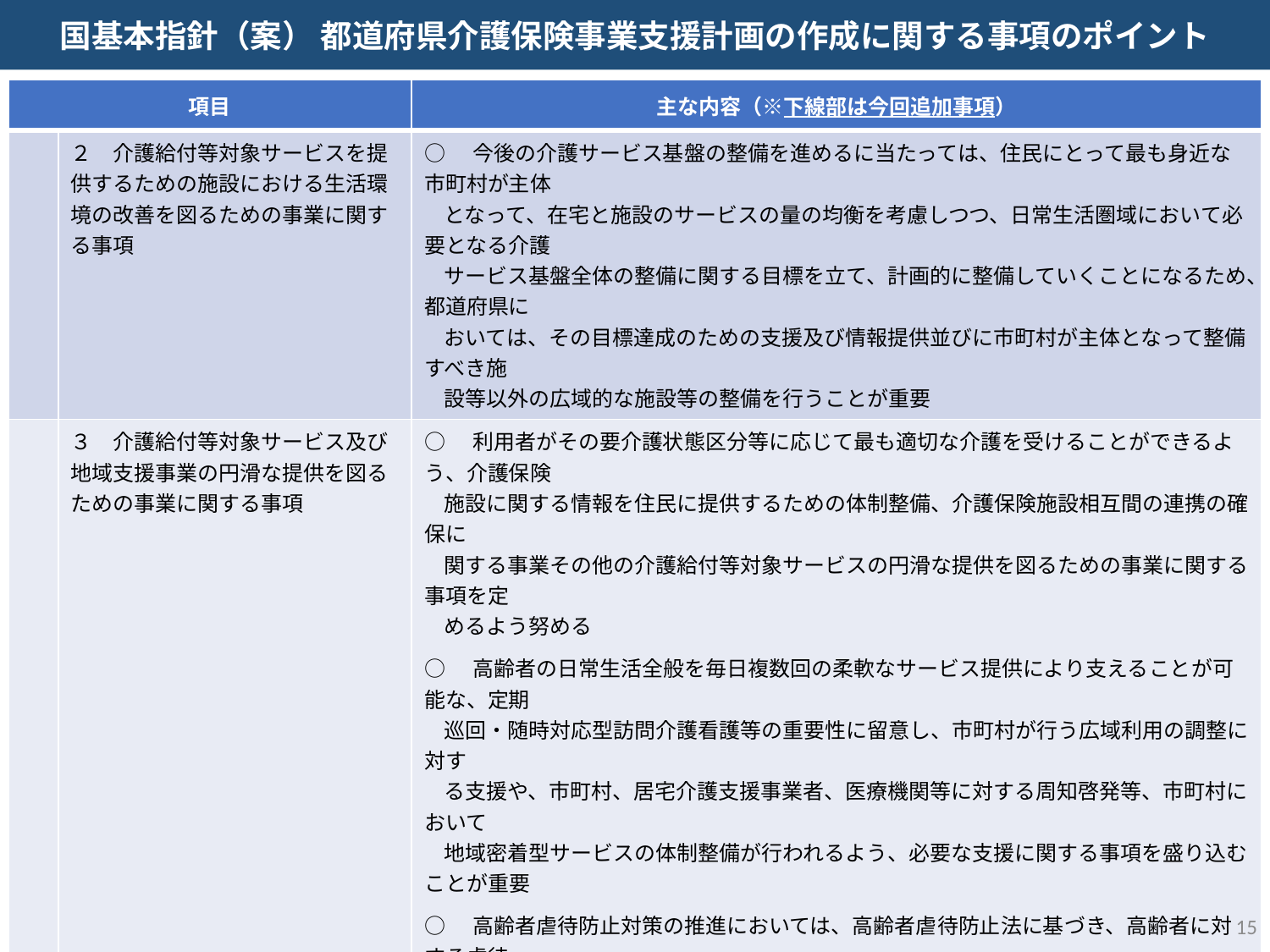

国基本指針（案） 都道府県介護保険事業支援計画の作成に関する事項のポイント
| 項目 |  | 主な内容（※下線部は今回追加事項） |
| --- | --- | --- |
|  | ２　介護給付等対象サービスを提供するための施設における生活環境の改善を図るための事業に関する事項 | ○　今後の介護サービス基盤の整備を進めるに当たっては、住民にとって最も身近な市町村が主体 となって、在宅と施設のサービスの量の均衡を考慮しつつ、日常生活圏域において必要となる介護 サービス基盤全体の整備に関する目標を立て、計画的に整備していくことになるため、都道府県に おいては、その目標達成のための支援及び情報提供並びに市町村が主体となって整備すべき施 設等以外の広域的な施設等の整備を行うことが重要 |
|  | ３　介護給付等対象サービス及び地域支援事業の円滑な提供を図るための事業に関する事項 | ○　利用者がその要介護状態区分等に応じて最も適切な介護を受けることができるよう、介護保険 施設に関する情報を住民に提供するための体制整備、介護保険施設相互間の連携の確保に 関する事業その他の介護給付等対象サービスの円滑な提供を図るための事業に関する事項を定 めるよう努める ○　高齢者の日常生活全般を毎日複数回の柔軟なサービス提供により支えることが可能な、定期 巡回・随時対応型訪問介護看護等の重要性に留意し、市町村が行う広域利用の調整に対す る支援や、市町村、居宅介護支援事業者、医療機関等に対する周知啓発等、市町村において 地域密着型サービスの体制整備が行われるよう、必要な支援に関する事項を盛り込むことが重要 ○　高齢者虐待防止対策の推進においては、高齢者虐待防止法に基づき、高齢者に対する虐待 等の権利侵害を防止して、高齢者の尊厳の保持と安全で安心できる生活環境や福祉サービス 利用環境の構築を目指すため、高齢者虐待の防止や市町村に対する適切な支援の提供に向 け、ＰＤＣＡサイクルを活用し、計画的に高齢者虐待防止（未然防止・悪化防止・再発防 止）対策に取り組むことが重要 ○　養護者に該当しない者による虐待防止やセルフ・ネグレクト等の権利侵害の防止についても、地 域支援事業における権利擁護事業や包括的相談支援・アウトリーチ等を通じた継続的支援の 枠組みを活用して対応する必要があることから、関係部署・機関等との連携体制を強化するため の支援を行うことも重要 ○　介護現場の安全性の確保、リスクマネジメントの推進については、国が構築するシステムを介して 報告された事故情報の広域的な集計・傾向把握、市町村からの相談対応・助言等を行うと共に、 広域的な研修、注意喚起等を行うことが重要 |
15